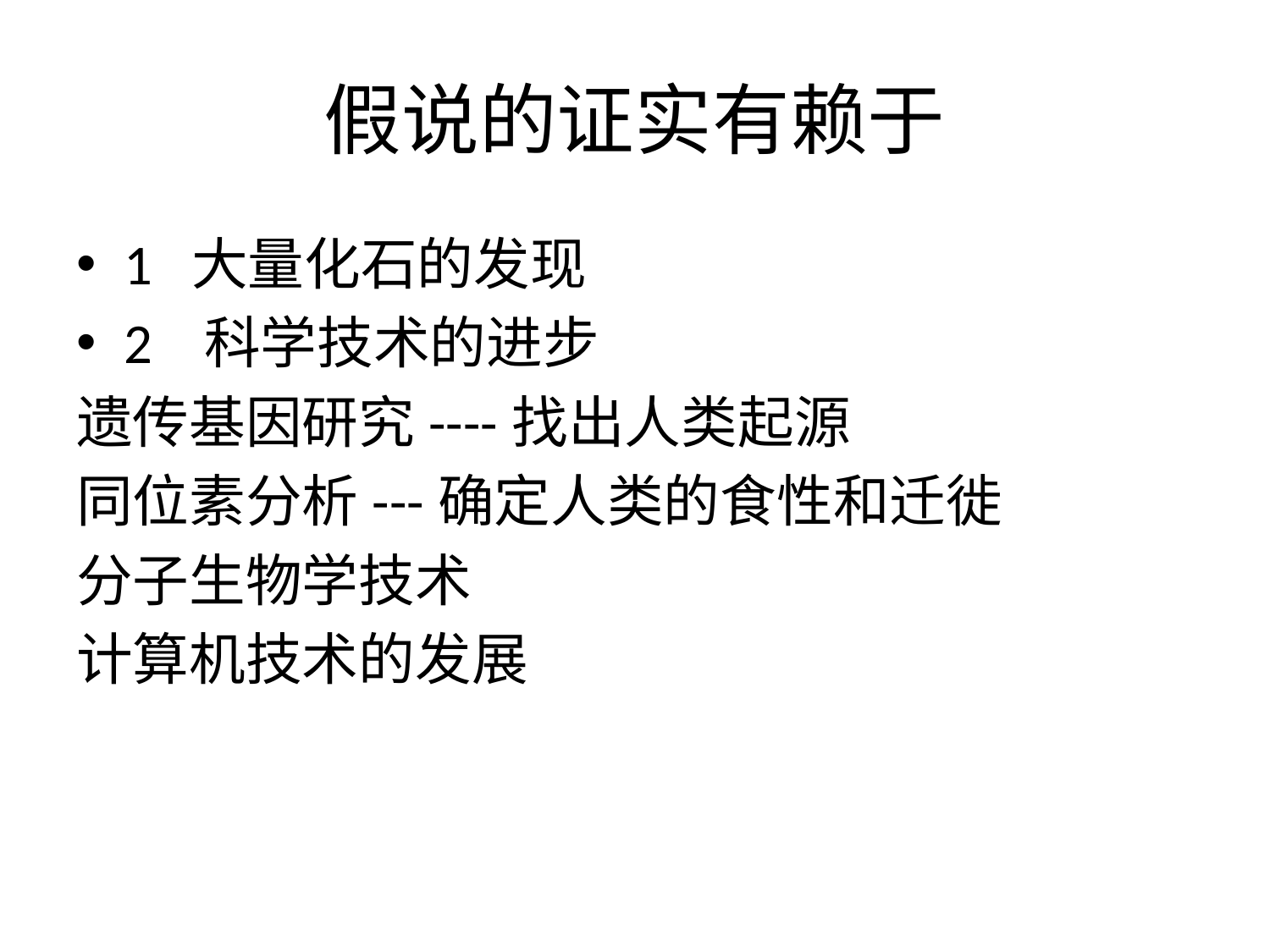

# 假说的证实有赖于
1  大量化石的发现
2   科学技术的进步
遗传基因研究----找出人类起源
同位素分析---确定人类的食性和迁徙
分子生物学技术
计算机技术的发展